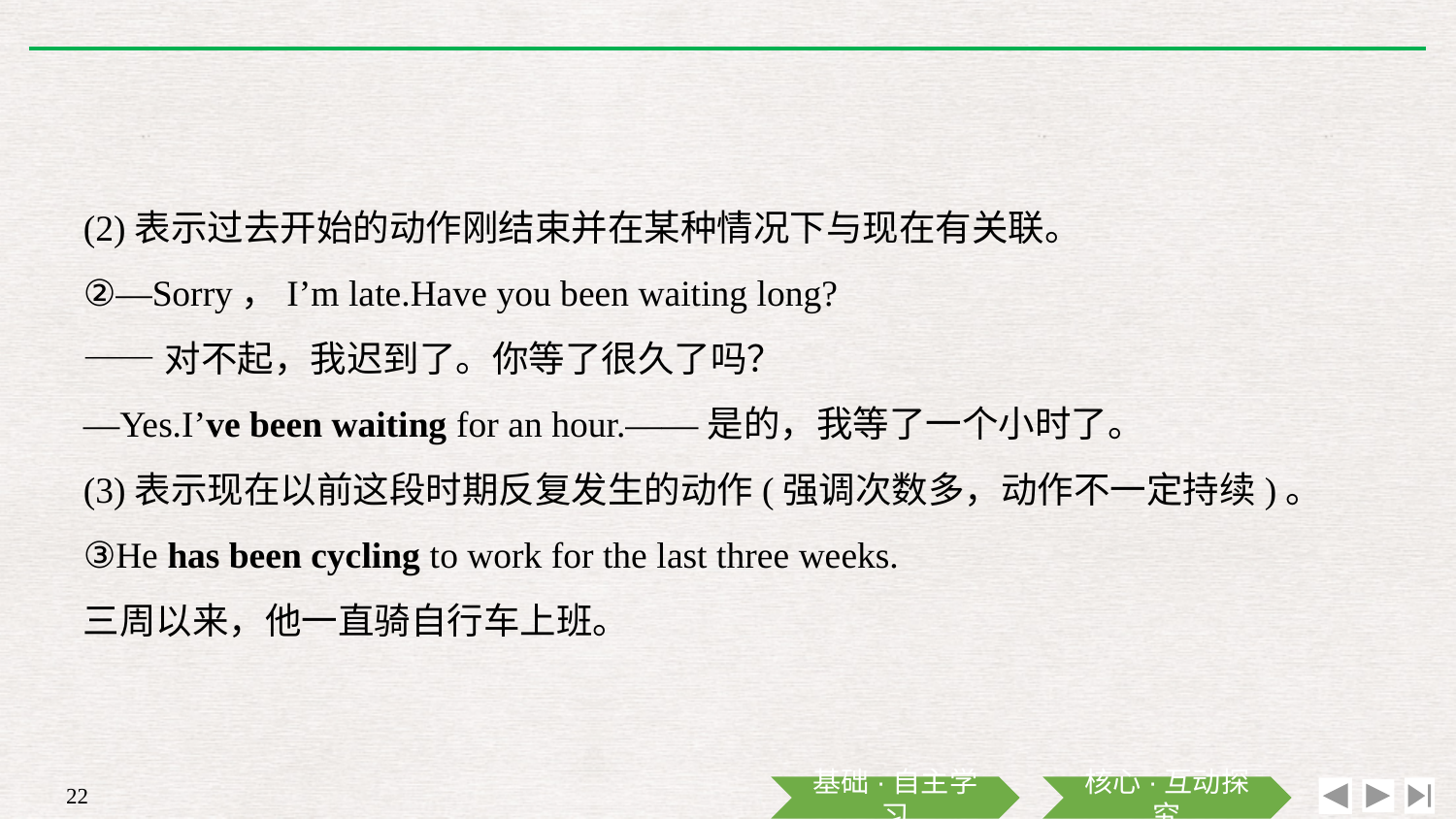

(2)表示过去开始的动作刚结束并在某种情况下与现在有关联。
②—Sorry，I’m late.Have you been waiting long?
——对不起，我迟到了。你等了很久了吗？
—Yes.I’ve been waiting for an hour.——是的，我等了一个小时了。
(3)表示现在以前这段时期反复发生的动作(强调次数多，动作不一定持续)。
③He has been cycling to work for the last three weeks.
三周以来，他一直骑自行车上班。